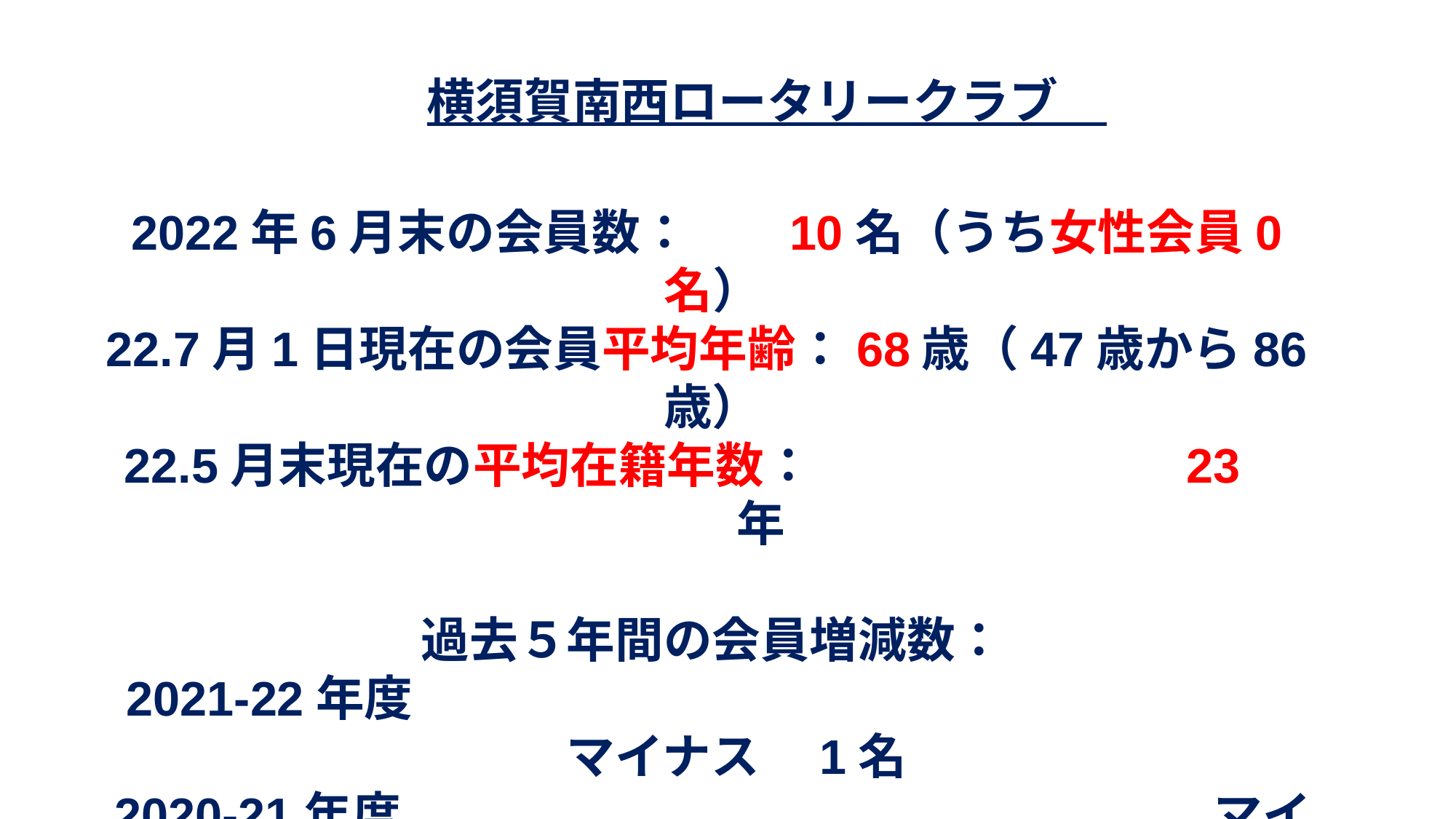

2022年6月末の会員数：        10名（うち女性会員0名）
22.7月1日現在の会員平均年齢：68歳（47歳から86歳）
22.5月末現在の平均在籍年数：　　　　　　  　23　　　年

過去５年間の会員増減数：
2021-22年度　　　 　　　　　　　　　　　　　　　　マイナス　1名
2020-21年度　　　        　　　　　　　    　　　　マイナス　3名
2019-20年度　　     　　　　　 　　プラス　1名・マイナス　1名
2018-19年度　 　　　　　　　　　　　　　   　    　マイナス　3名
2017-18年度　　 　　　　　　　　　 プラス　3名・マイナス　1名

横須賀南西ロータリークラブ